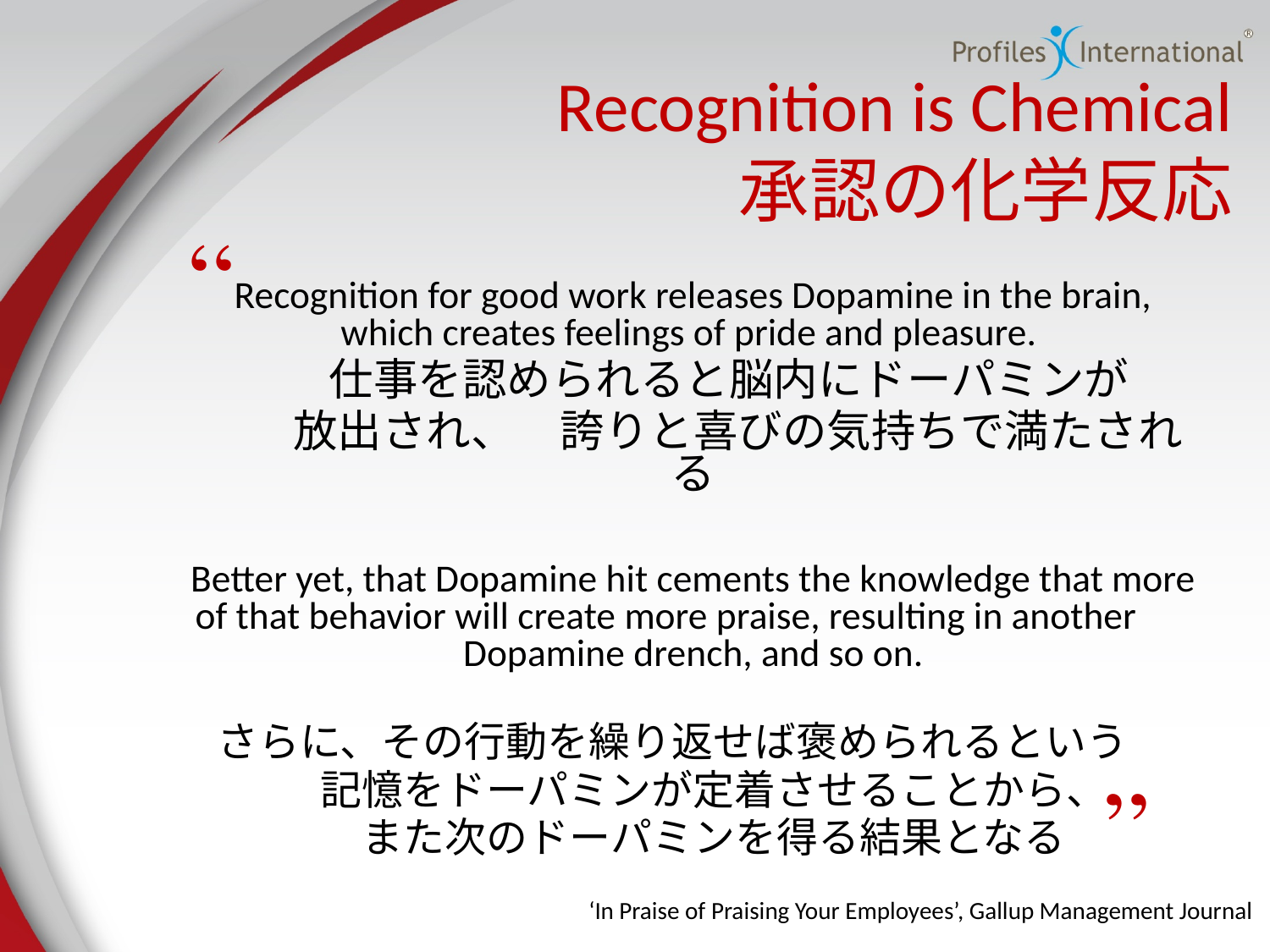

# Recognition is Chemical 承認の化学反応
“
Recognition for good work releases Dopamine in the brain, which creates feelings of pride and pleasure.
　　　仕事を認められると脳内にドーパミンが
　　放出され、　誇りと喜びの気持ちで満たされる

Better yet, that Dopamine hit cements the knowledge that more of that behavior will create more praise, resulting in another　Dopamine drench, and so on.
さらに、その行動を繰り返せば褒められるという
　記憶をドーパミンが定着させることから、
　また次のドーパミンを得る結果となる

“
‘In Praise of Praising Your Employees’, Gallup Management Journal